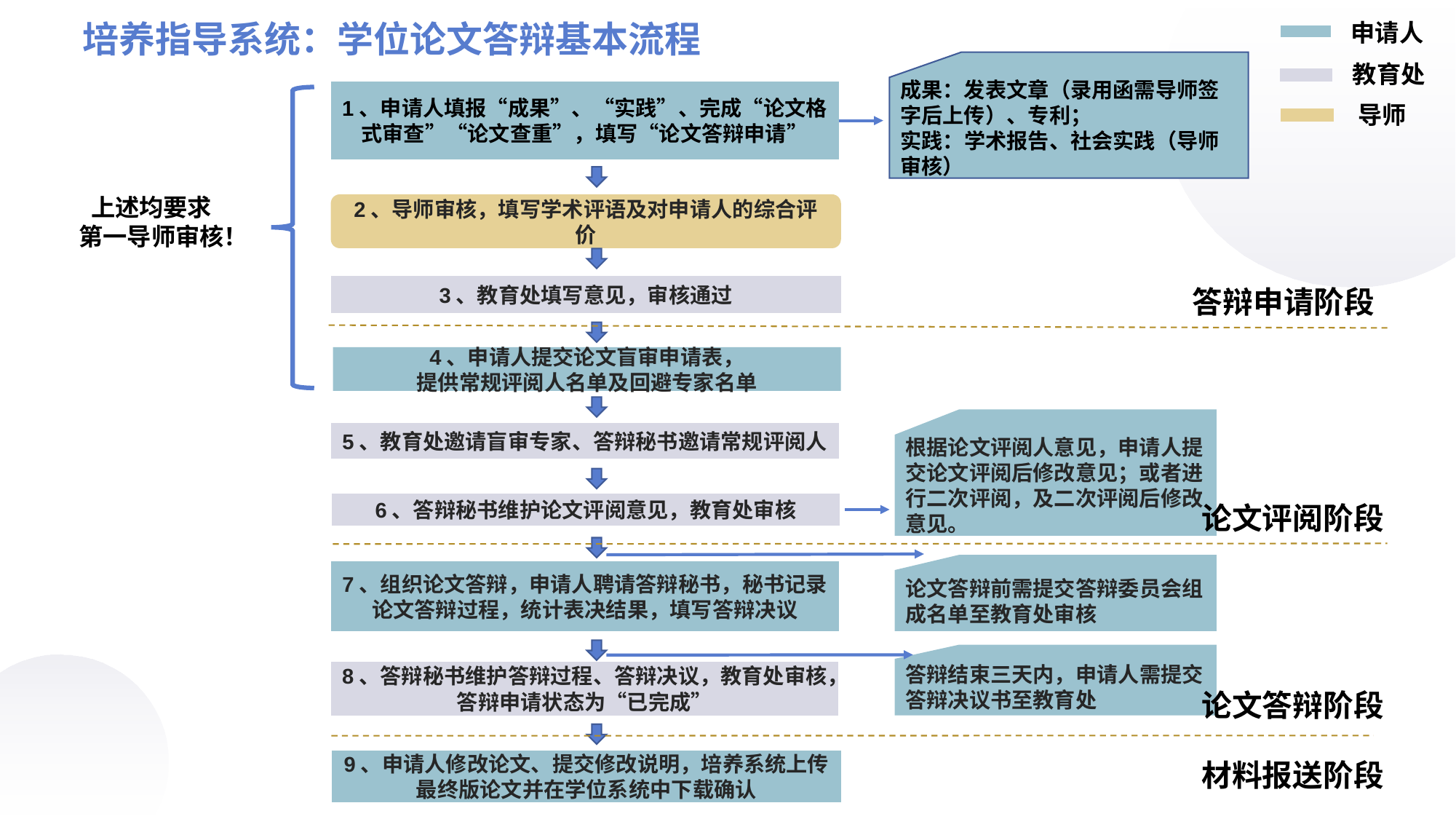

培养指导系统：学位论文答辩基本流程
申请人

成果：发表文章（录用函需导师签字后上传）、专利；
实践：学术报告、社会实践（导师审核）
教育处

1、申请人填报“成果”、“实践”、完成“论文格式审查”“论文查重”，填写“论文答辩申请”

导师

上述均要求
第一导师审核！
2、导师审核，填写学术评语及对申请人的综合评价

3、教育处填写意见，审核通过
答辩申请阶段

4、申请人提交论文盲审申请表，
提供常规评阅人名单及回避专家名单

根据论文评阅人意见，申请人提交论文评阅后修改意见；或者进行二次评阅，及二次评阅后修改意见。
5、教育处邀请盲审专家、答辩秘书邀请常规评阅人

论文评阅阶段
6、答辩秘书维护论文评阅意见，教育处审核

论文答辩前需提交答辩委员会组成名单至教育处审核
7、组织论文答辩，申请人聘请答辩秘书，秘书记录论文答辩过程，统计表决结果，填写答辩决议

答辩结束三天内，申请人需提交答辩决议书至教育处

8、答辩秘书维护答辩过程、答辩决议，教育处审核，答辩申请状态为“已完成”
论文答辩阶段

9、申请人修改论文、提交修改说明，培养系统上传最终版论文并在学位系统中下载确认
材料报送阶段